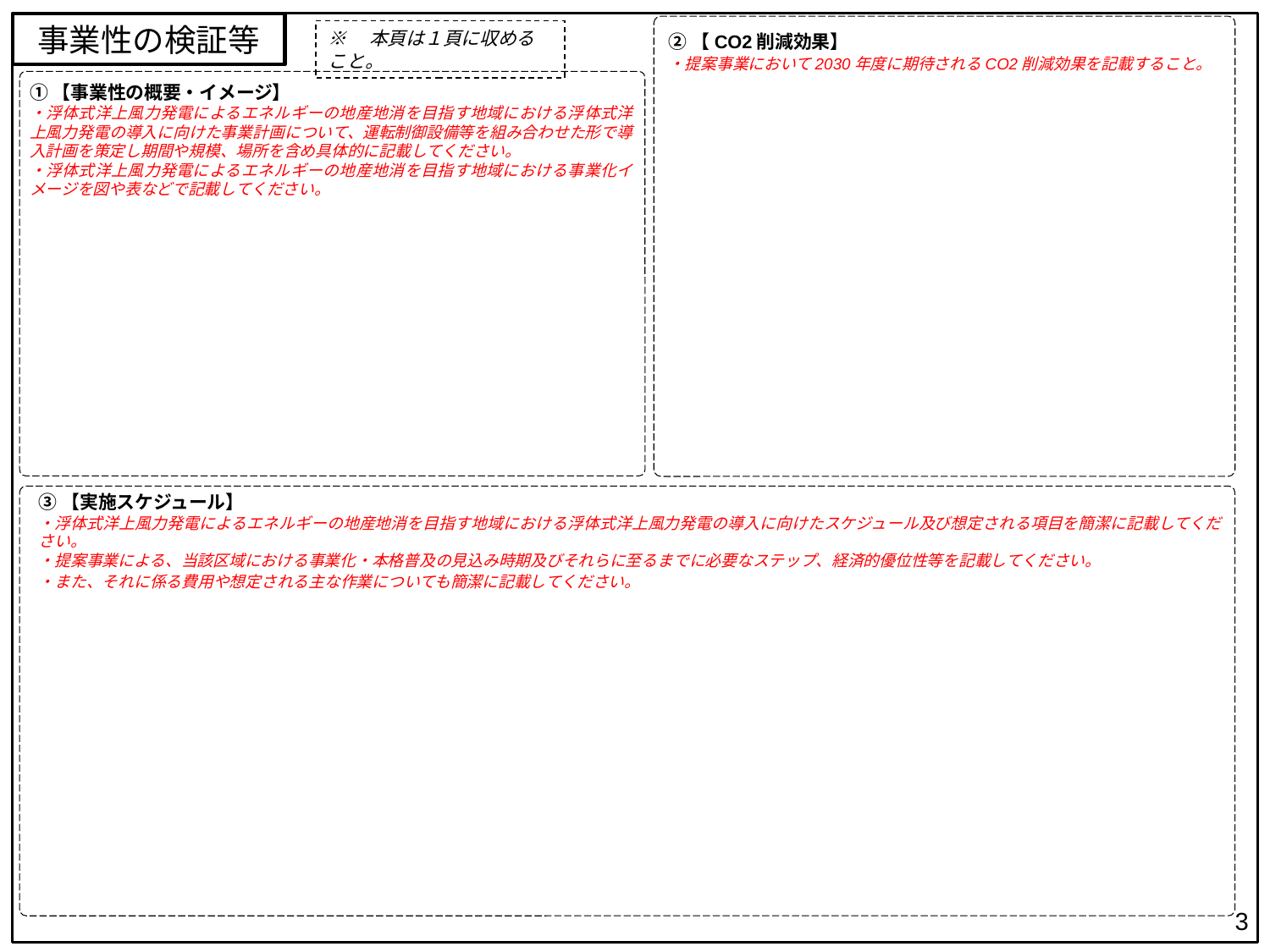

事業性の検証等

※　本頁は１頁に収めること。
②【CO2削減効果】
・提案事業において2030年度に期待されるCO2削減効果を記載すること。

①【事業性の概要・イメージ】
・浮体式洋上風力発電によるエネルギーの地産地消を目指す地域における浮体式洋上風力発電の導入に向けた事業計画について、運転制御設備等を組み合わせた形で導入計画を策定し期間や規模、場所を含め具体的に記載してください。
・浮体式洋上風力発電によるエネルギーの地産地消を目指す地域における事業化イメージを図や表などで記載してください。

③【実施スケジュール】
・浮体式洋上風力発電によるエネルギーの地産地消を目指す地域における浮体式洋上風力発電の導入に向けたスケジュール及び想定される項目を簡潔に記載してください。
・提案事業による、当該区域における事業化・本格普及の見込み時期及びそれらに至るまでに必要なステップ、経済的優位性等を記載してください。
・また、それに係る費用や想定される主な作業についても簡潔に記載してください。

3